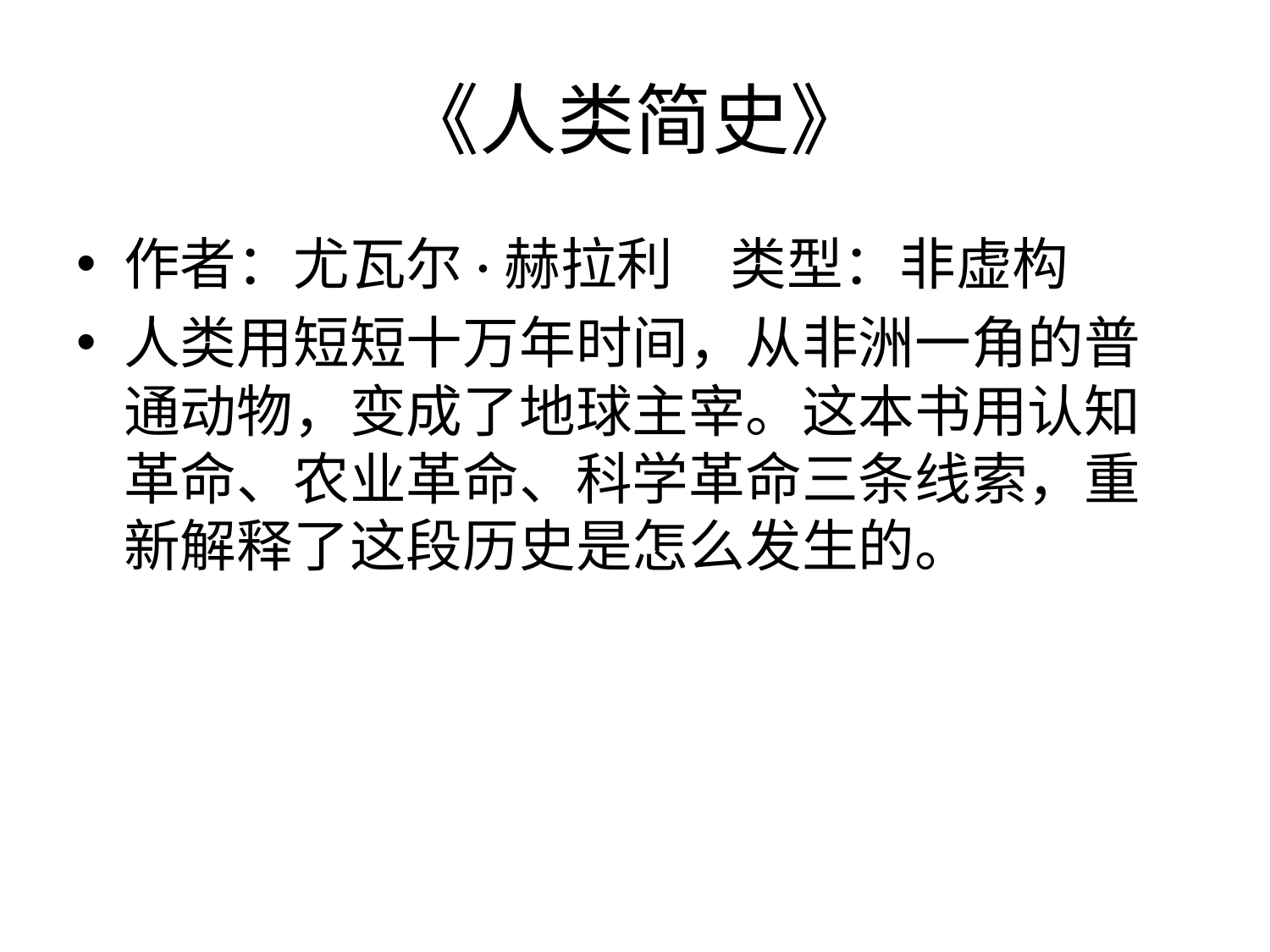

# 《人类简史》
作者：尤瓦尔·赫拉利　类型：非虚构
人类用短短十万年时间，从非洲一角的普通动物，变成了地球主宰。这本书用认知革命、农业革命、科学革命三条线索，重新解释了这段历史是怎么发生的。